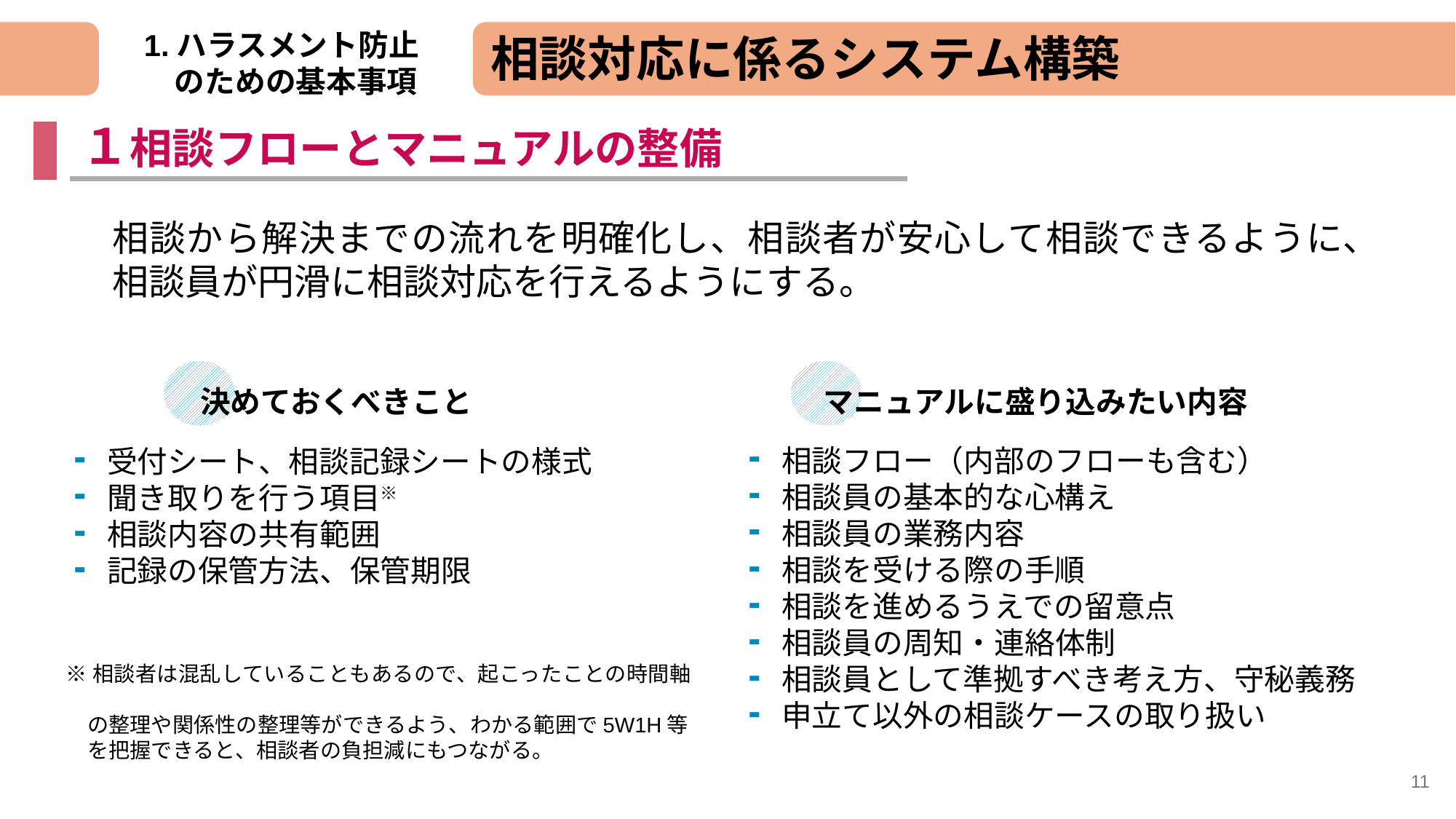

1.ハラスメント防止
　のための基本事項
相談対応に係るシステム構築
　１相談フローとマニュアルの整備

相談から解決までの流れを明確化し、相談者が安心して相談できるように、相談員が円滑に相談対応を行えるようにする。

決めておくべきこと

マニュアルに盛り込みたい内容
相談フロー（内部のフローも含む）
相談員の基本的な心構え
相談員の業務内容
相談を受ける際の手順
相談を進めるうえでの留意点
相談員の周知・連絡体制
相談員として準拠すべき考え方、守秘義務
申立て以外の相談ケースの取り扱い
受付シート、相談記録シートの様式
聞き取りを行う項目※
相談内容の共有範囲
記録の保管方法、保管期限

※相談者は混乱していることもあるので、起こったことの時間軸
　の整理や関係性の整理等ができるよう、わかる範囲で5W1H等
　を把握できると、相談者の負担減にもつながる。
11